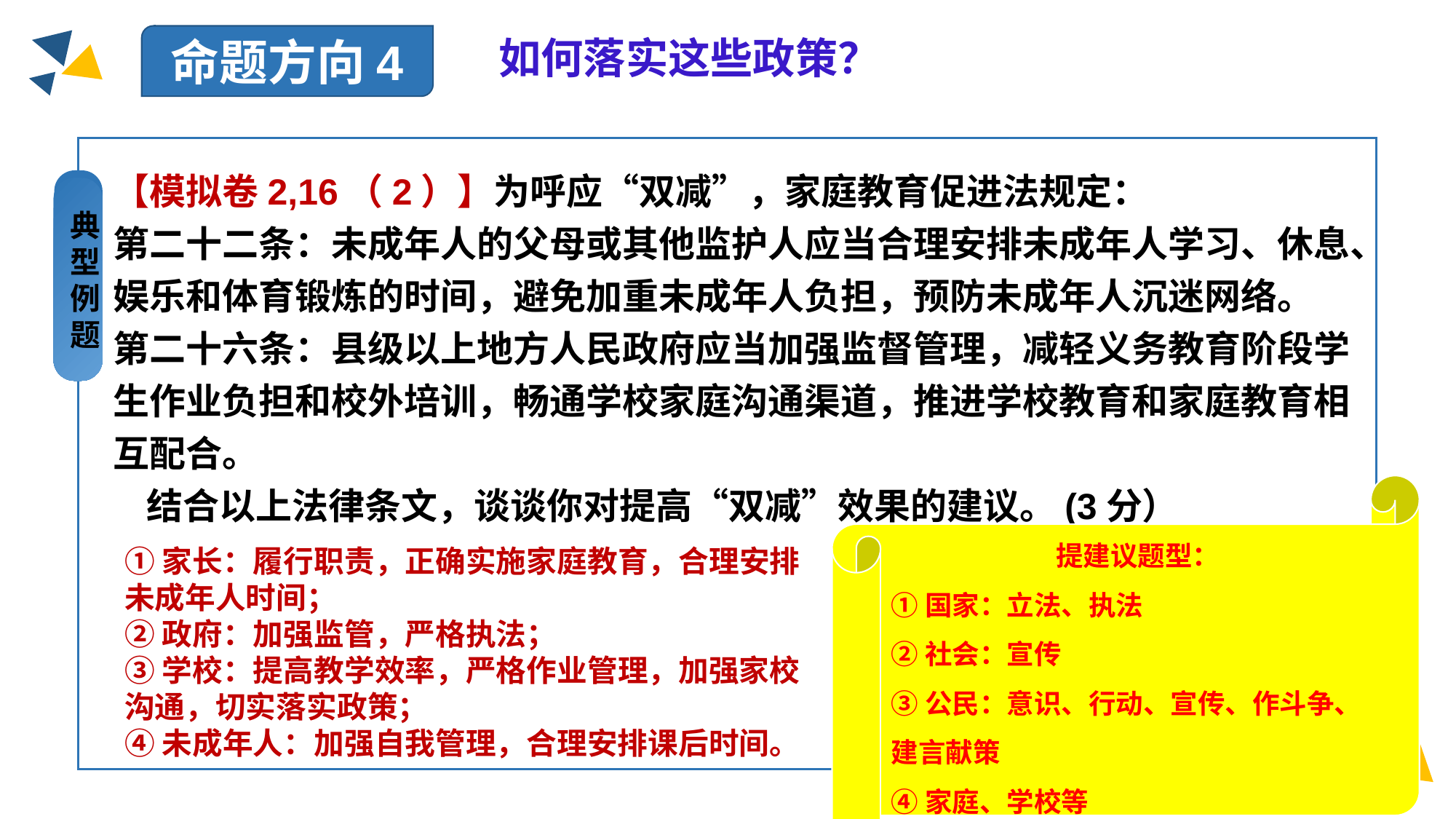

命题方向4
如何落实这些政策？

【模拟卷2,16（2）】为呼应“双减”，家庭教育促进法规定：
第二十二条：未成年人的父母或其他监护人应当合理安排未成年人学习、休息、娱乐和体育锻炼的时间，避免加重未成年人负担，预防未成年人沉迷网络。
第二十六条：县级以上地方人民政府应当加强监督管理，减轻义务教育阶段学生作业负担和校外培训，畅通学校家庭沟通渠道，推进学校教育和家庭教育相互配合。
   结合以上法律条文，谈谈你对提高“双减”效果的建议。(3分）

典型例题
提建议题型：
①国家：立法、执法
②社会：宣传
③公民：意识、行动、宣传、作斗争、建言献策
④家庭、学校等
①家长：履行职责，正确实施家庭教育，合理安排未成年人时间；
②政府：加强监管，严格执法；
③学校：提高教学效率，严格作业管理，加强家校沟通，切实落实政策；
④未成年人：加强自我管理，合理安排课后时间。